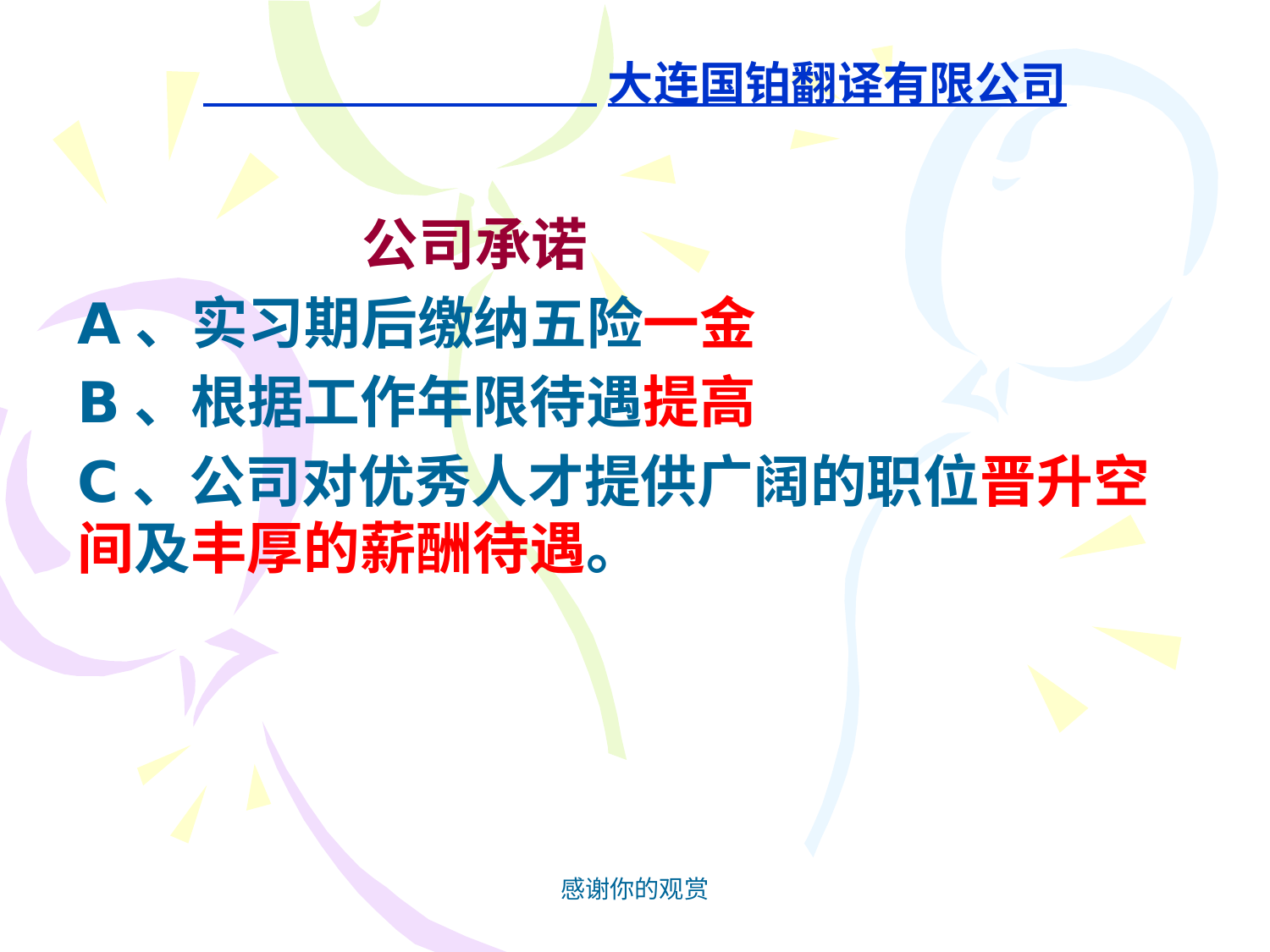

# 大连国铂翻译有限公司
                     公司承诺
A、实习期后缴纳五险一金
B、根据工作年限待遇提高
C、公司对优秀人才提供广阔的职位晋升空间及丰厚的薪酬待遇。

4

感谢你的观赏